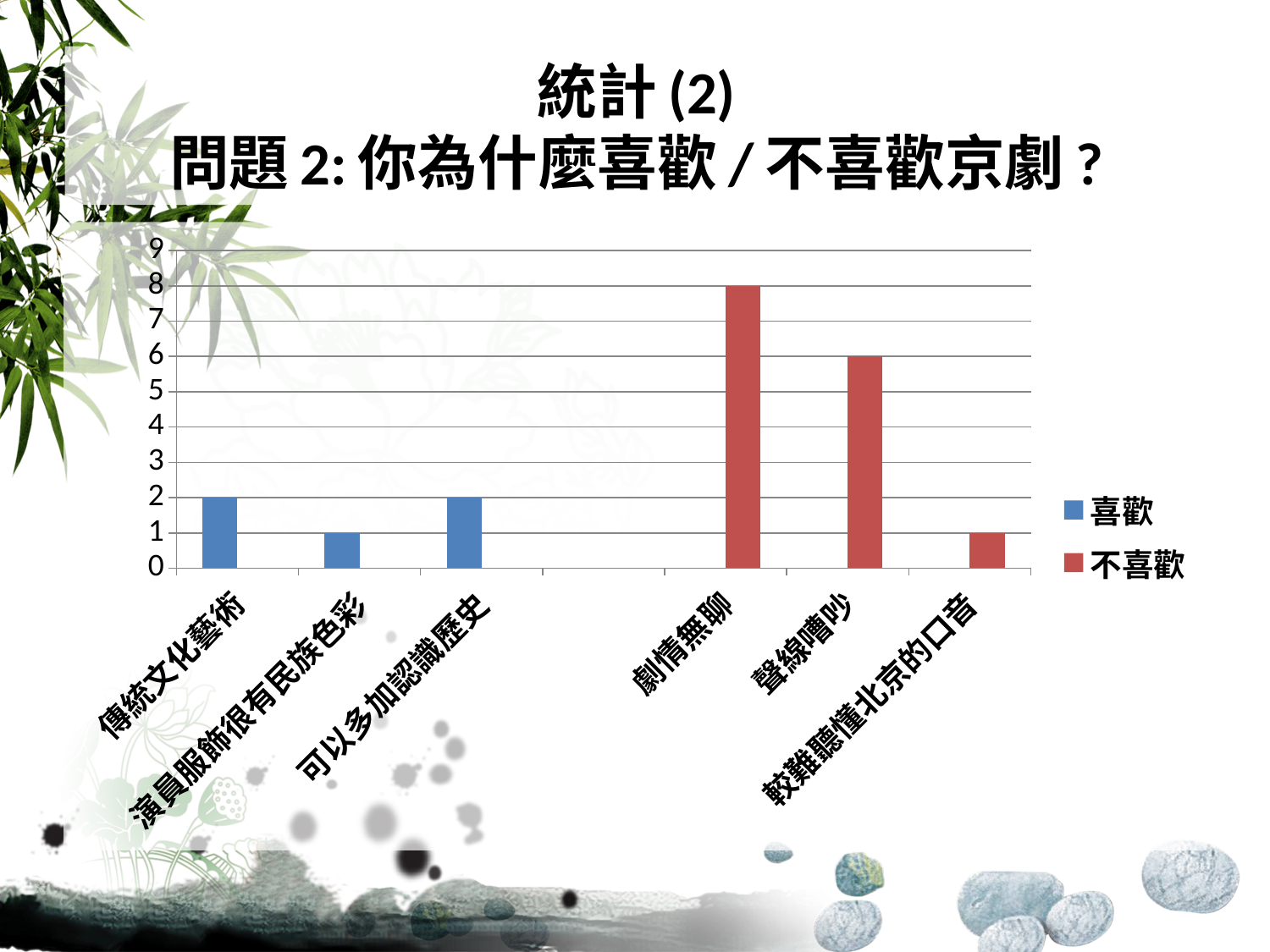

# 統計(2) 問題2:你為什麼喜歡/不喜歡京劇?

### Chart

| Category | 喜歡 | 不喜歡 |
|---|---|---|
| 傳統文化藝術 | 2.0 | None |
| 演員服飾很有民族色彩 | 1.0 | None |
| 可以多加認識歷史 | 2.0 | None |
|  | None | None |
| 劇情無聊 | None | 8.0 |
| 聲線嘈吵 | None | 6.0 |
| 較難聽懂北京的口音 | None | 1.0 |